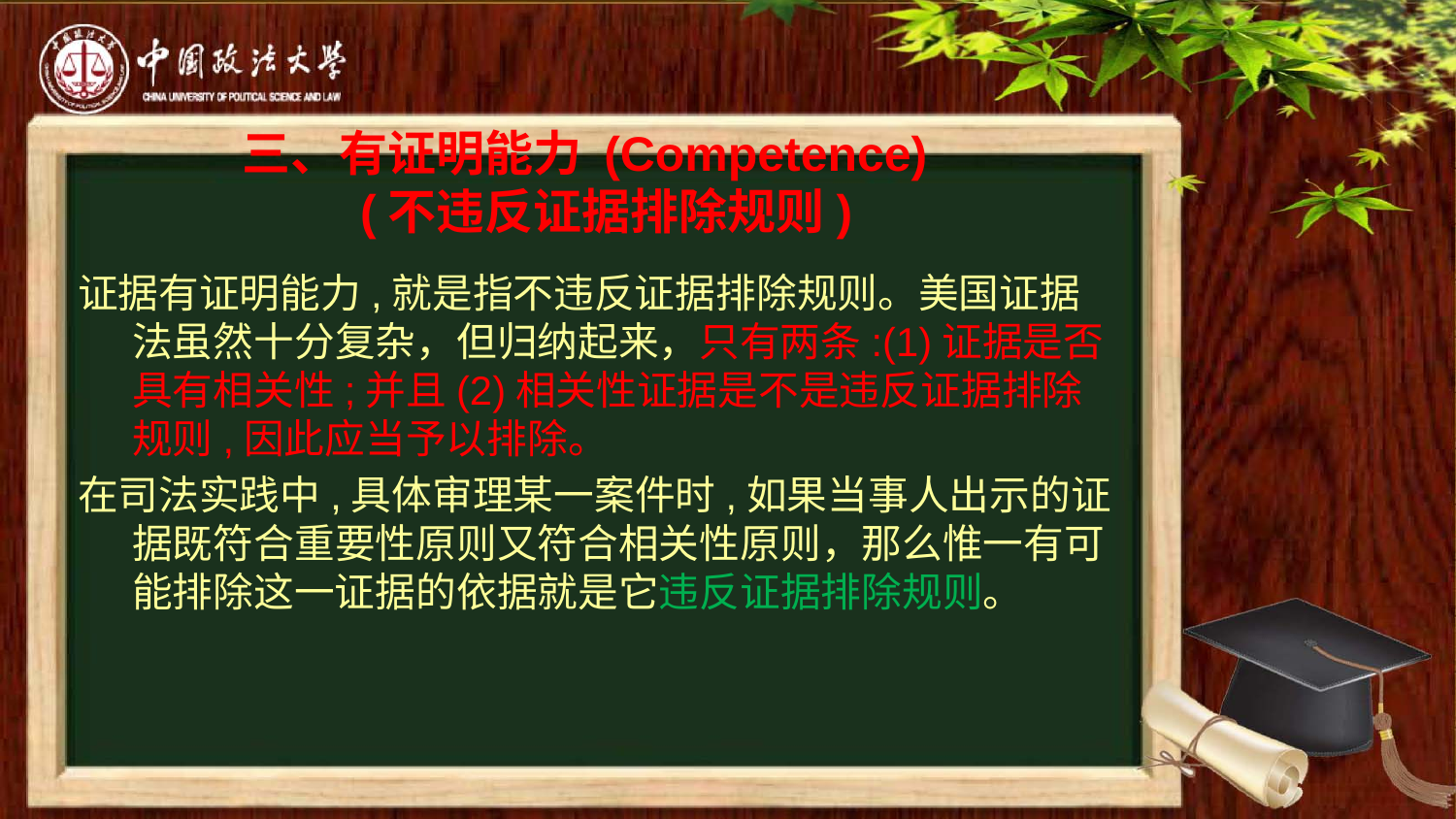

# 三、有证明能力 (Competence) (不违反证据排除规则)
证据有证明能力,就是指不违反证据排除规则。美国证据法虽然十分复杂，但归纳起来，只有两条:(1)证据是否具有相关性;并且(2)相关性证据是不是违反证据排除规则,因此应当予以排除。
在司法实践中,具体审理某一案件时,如果当事人出示的证据既符合重要性原则又符合相关性原则，那么惟一有可能排除这一证据的依据就是它违反证据排除规则。